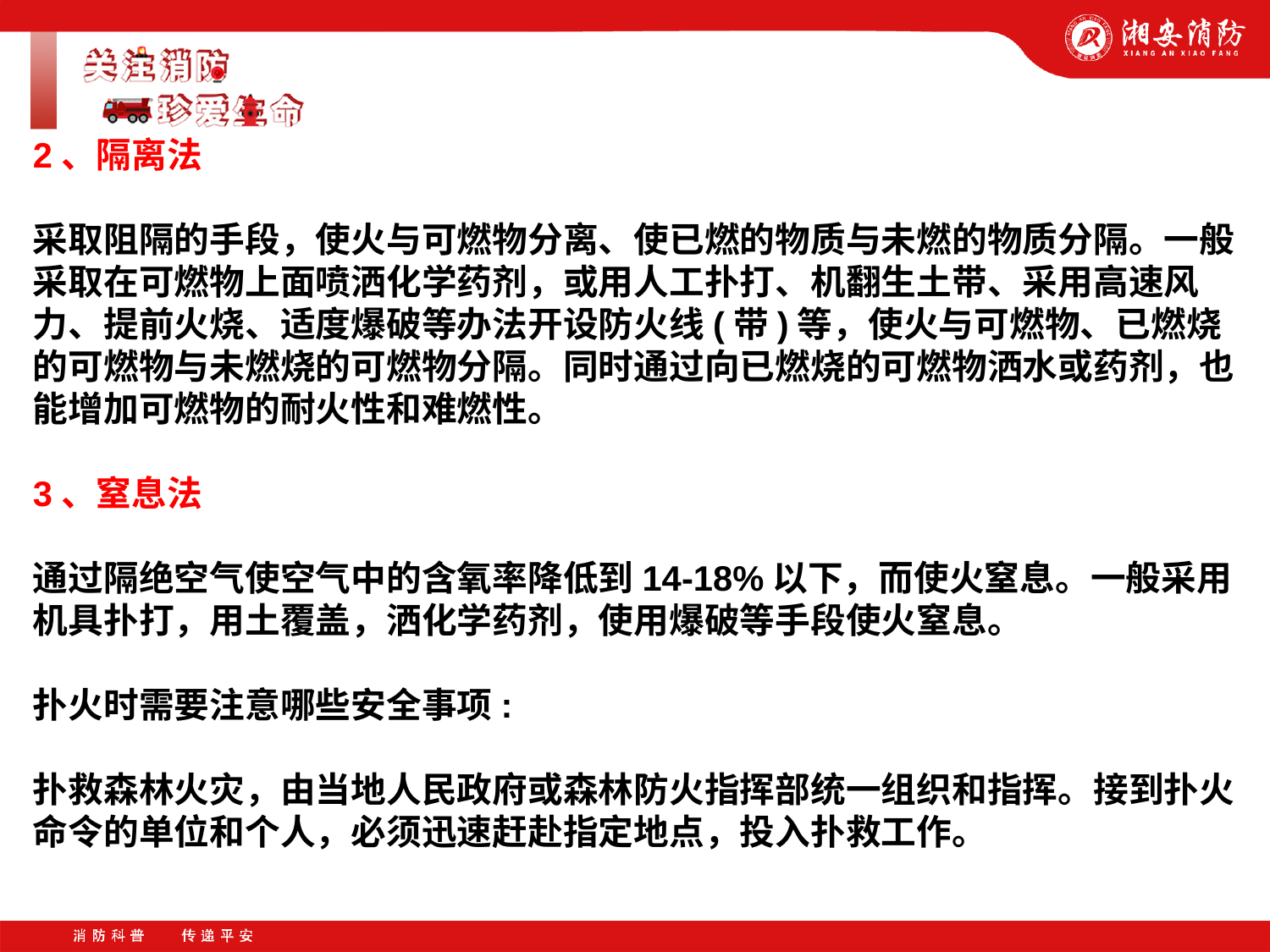

2、隔离法

采取阻隔的手段，使火与可燃物分离、使已燃的物质与未燃的物质分隔。一般采取在可燃物上面喷洒化学药剂，或用人工扑打、机翻生土带、采用高速风力、提前火烧、适度爆破等办法开设防火线(带)等，使火与可燃物、已燃烧的可燃物与未燃烧的可燃物分隔。同时通过向已燃烧的可燃物洒水或药剂，也能增加可燃物的耐火性和难燃性。

3、窒息法

通过隔绝空气使空气中的含氧率降低到14-18%以下，而使火窒息。一般采用机具扑打，用土覆盖，洒化学药剂，使用爆破等手段使火窒息。

扑火时需要注意哪些安全事项:

扑救森林火灾，由当地人民政府或森林防火指挥部统一组织和指挥。接到扑火命令的单位和个人，必须迅速赶赴指定地点，投入扑救工作。